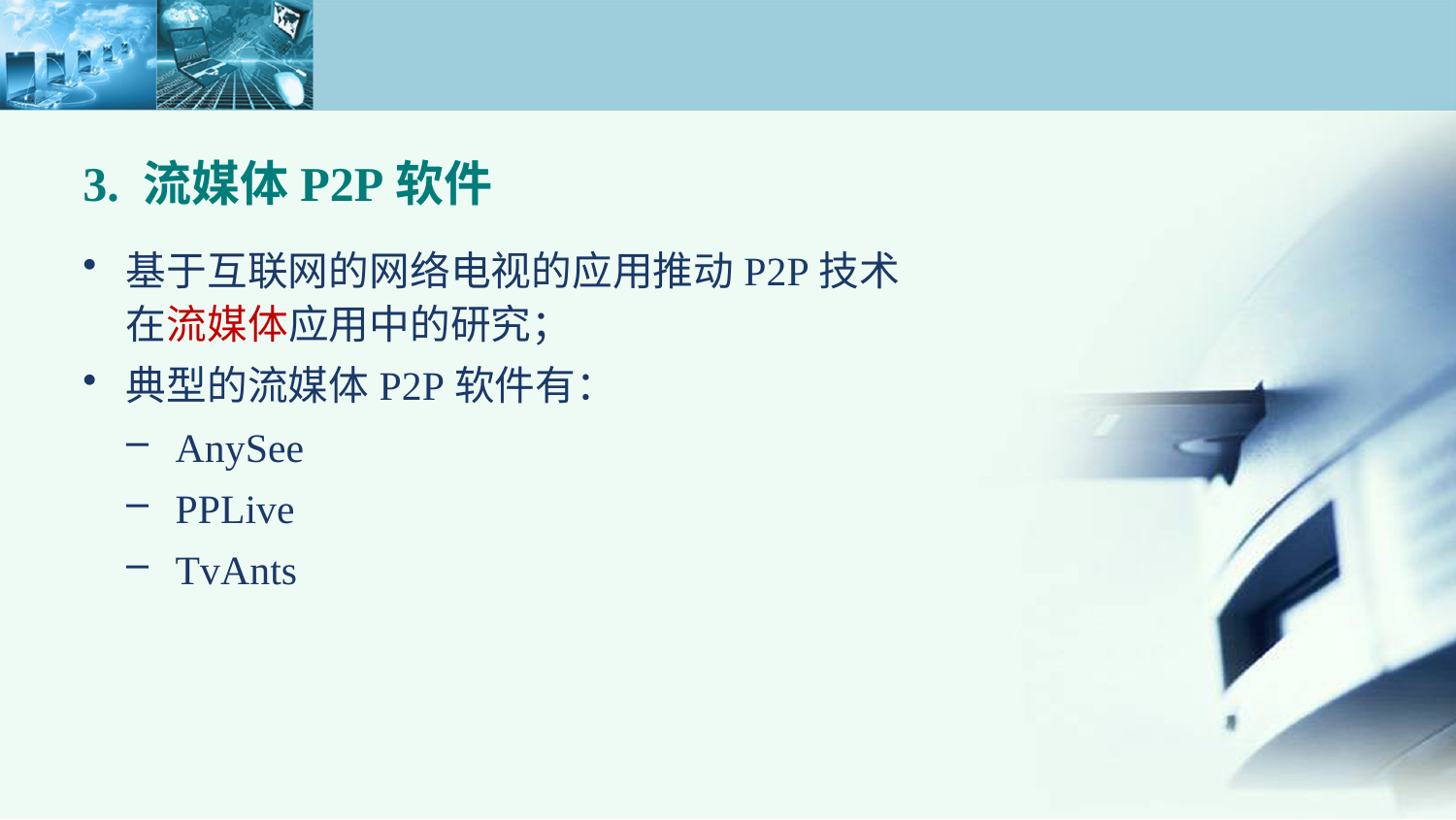

3. 流媒体P2P软件
基于互联网的网络电视的应用推动P2P技术在流媒体应用中的研究；
典型的流媒体P2P软件有：
AnySee
PPLive
TvAnts